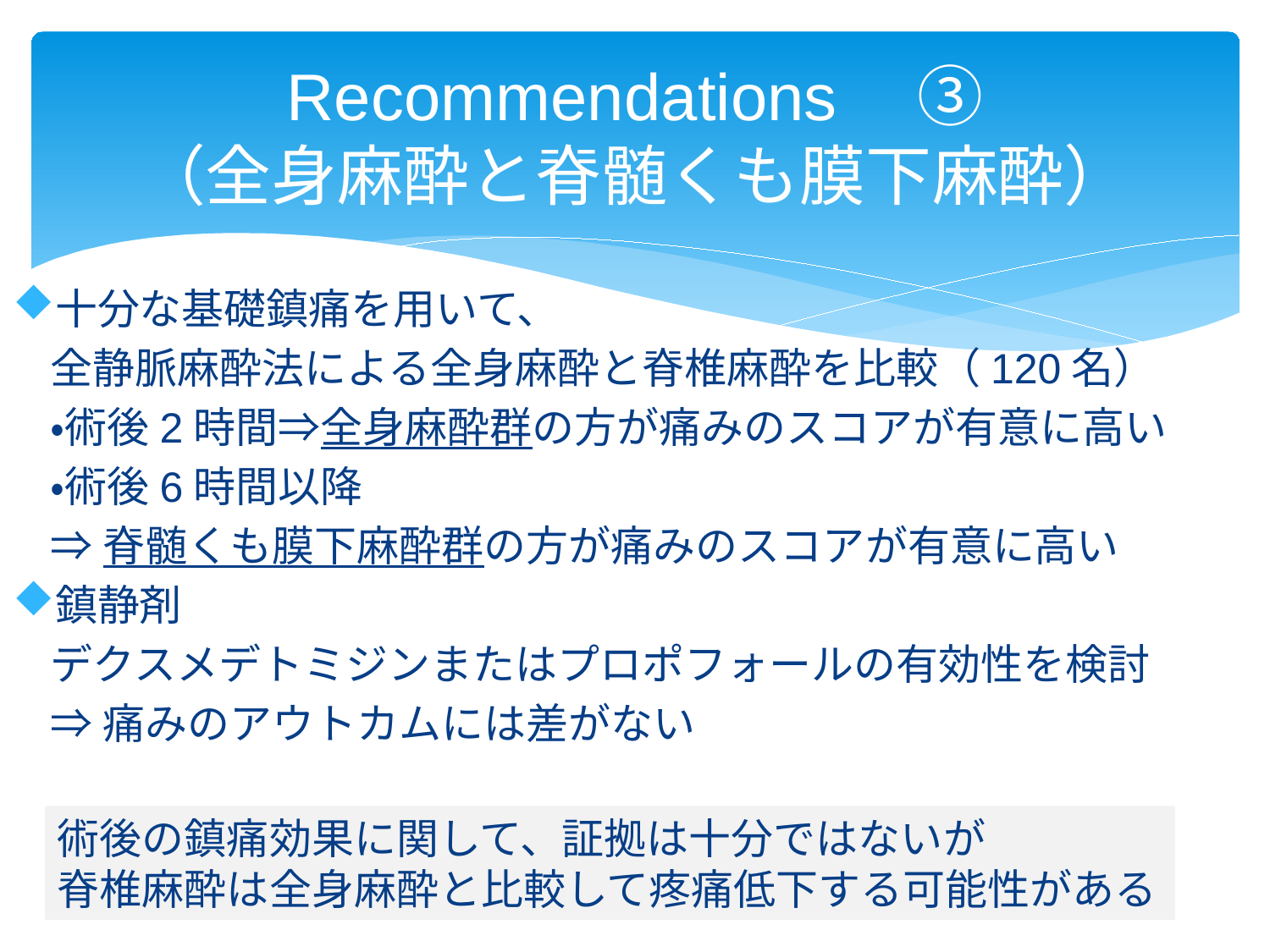

# Recommendations　③ （全身麻酔と脊髄くも膜下麻酔）
十分な基礎鎮痛を用いて、
全静脈麻酔法による全身麻酔と脊椎麻酔を比較（120名）
・術後2時間⇒全身麻酔群の方が痛みのスコアが有意に高い
・術後6時間以降
⇒脊髄くも膜下麻酔群の方が痛みのスコアが有意に高い
鎮静剤
	デクスメデトミジンまたはプロポフォールの有効性を検討
⇒痛みのアウトカムには差がない

術後の鎮痛効果に関して、証拠は十分ではないが
脊椎麻酔は全身麻酔と比較して疼痛低下する可能性がある